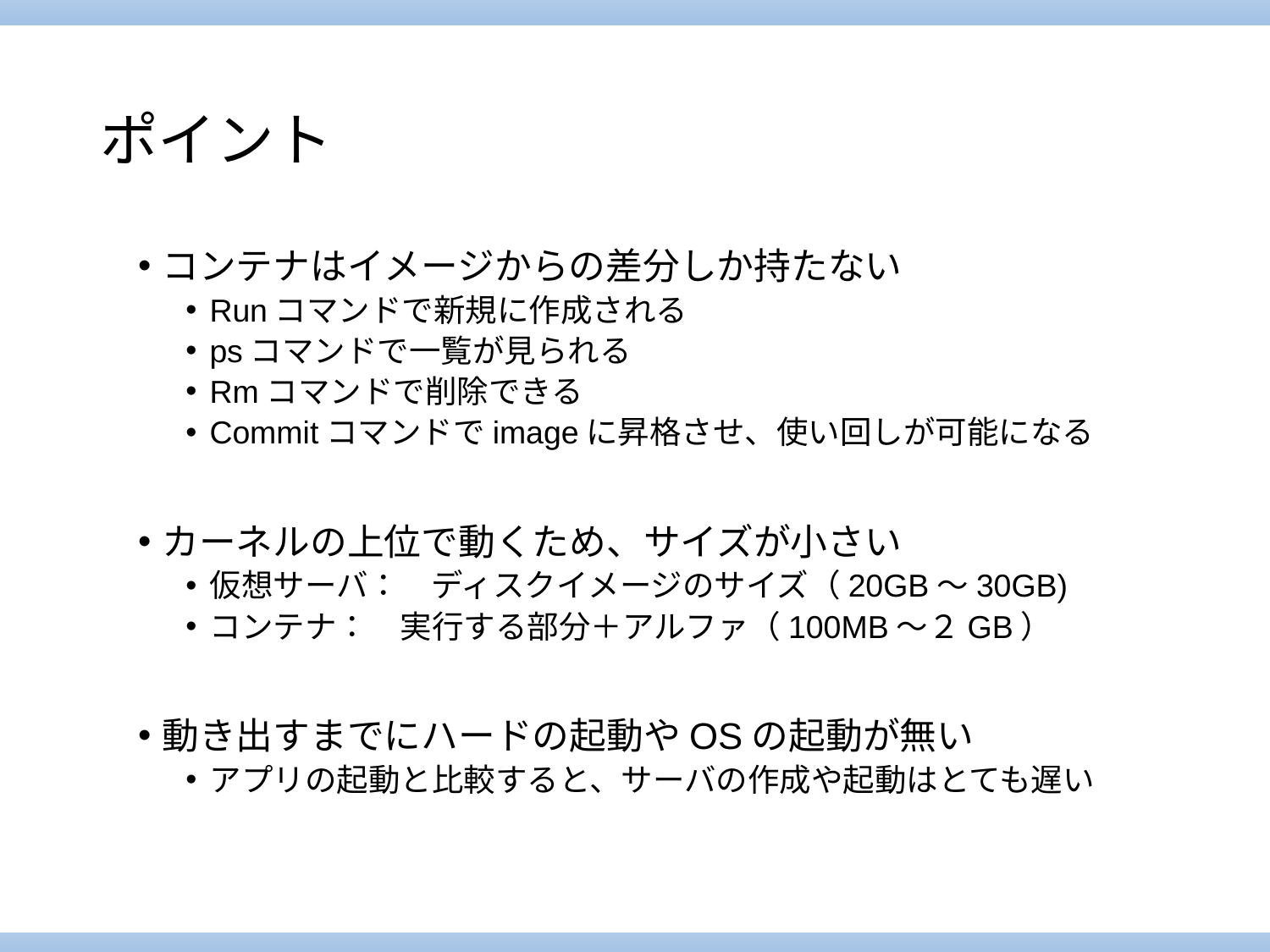

# ポイント
コンテナはイメージからの差分しか持たない
Runコマンドで新規に作成される
psコマンドで一覧が見られる
Rmコマンドで削除できる
Commitコマンドでimageに昇格させ、使い回しが可能になる

カーネルの上位で動くため、サイズが小さい
仮想サーバ：　ディスクイメージのサイズ（20GB～30GB)
コンテナ：　実行する部分＋アルファ（100MB～２GB）

動き出すまでにハードの起動やOSの起動が無い
アプリの起動と比較すると、サーバの作成や起動はとても遅い